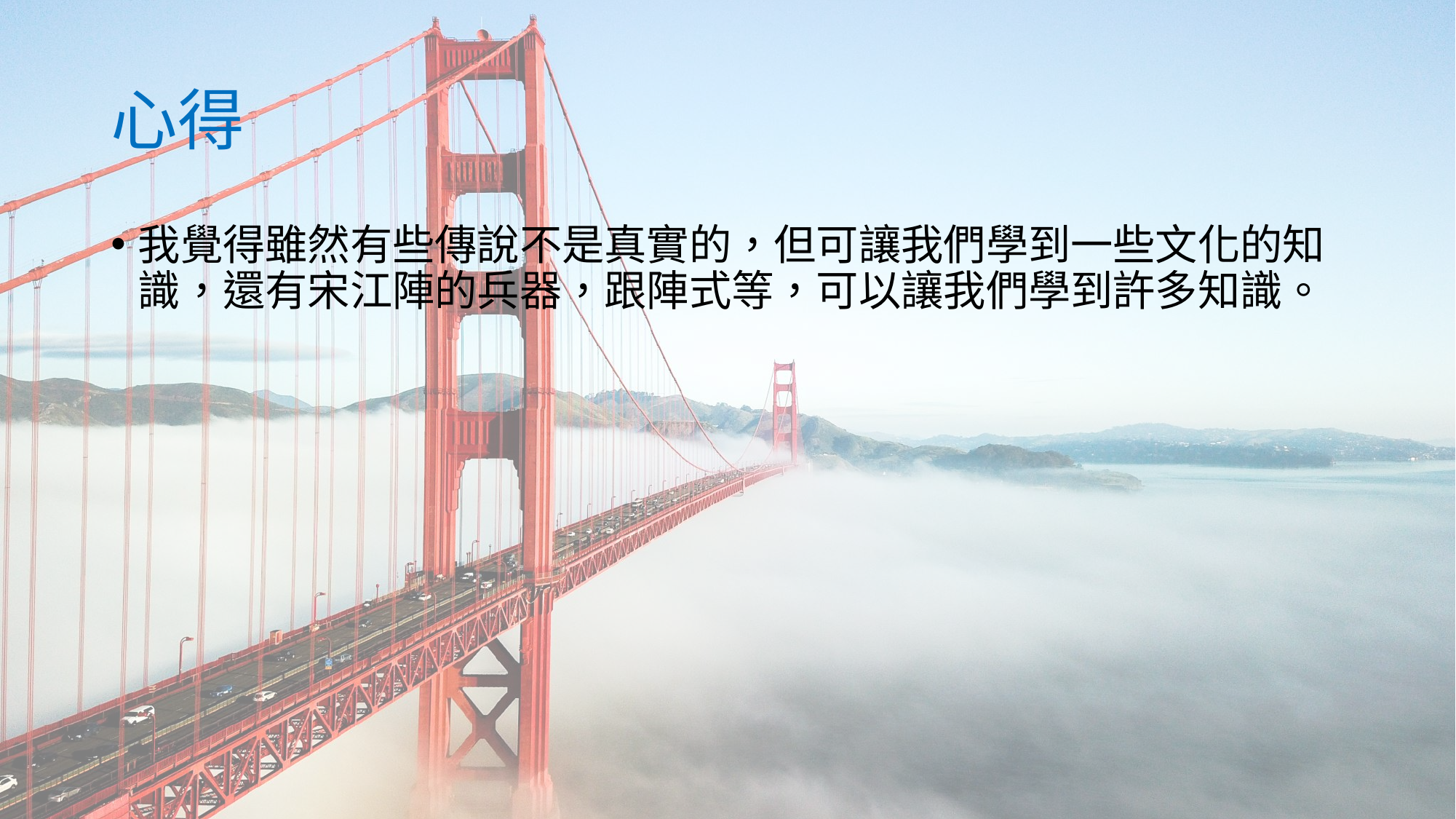

# 心得
我覺得雖然有些傳說不是真實的，但可讓我們學到一些文化的知識，還有宋江陣的兵器，跟陣式等，可以讓我們學到許多知識。